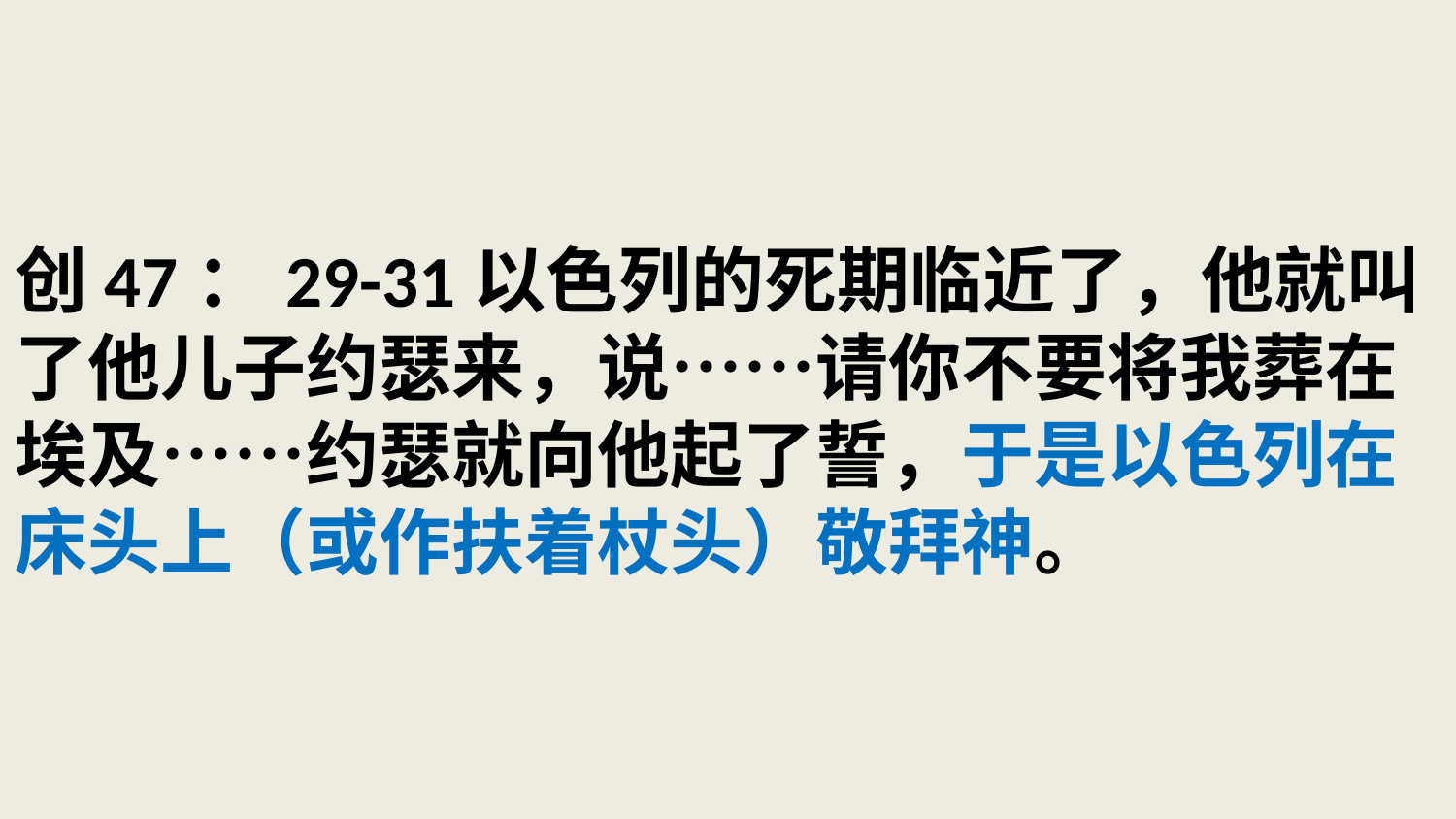

# 创47：29-31以色列的死期临近了，他就叫了他儿子约瑟来，说……请你不要将我葬在埃及……约瑟就向他起了誓，于是以色列在床头上（或作扶着杖头）敬拜神。